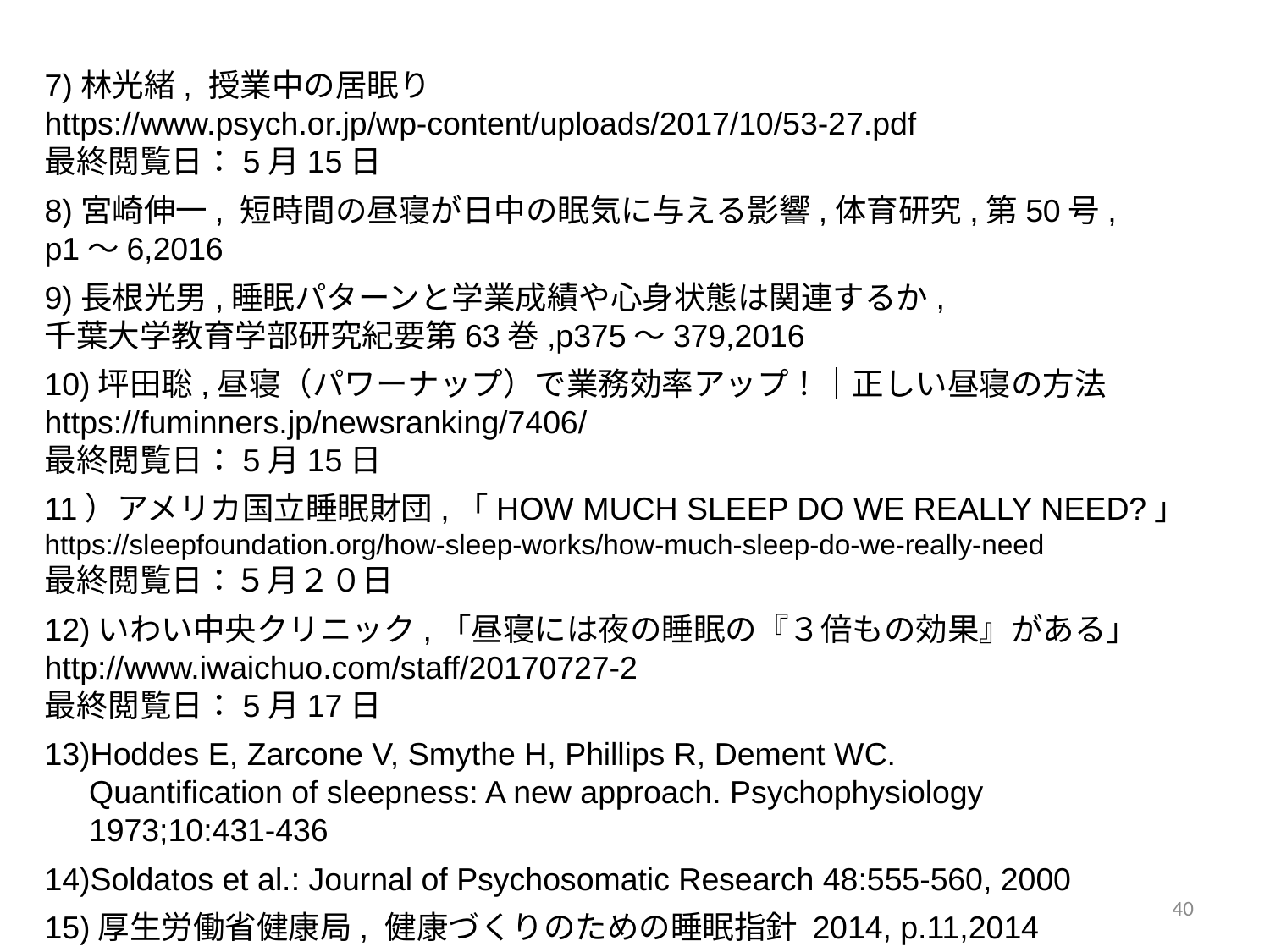

7)林光緒, 授業中の居眠り
https://www.psych.or.jp/wp-content/uploads/2017/10/53-27.pdf
最終閲覧日：5月15日

8)宮崎伸一, 短時間の昼寝が日中の眠気に与える影響,体育研究,第50号,
p1〜6,2016

9)長根光男,睡眠パターンと学業成績や心身状態は関連するか,
千葉大学教育学部研究紀要第63巻,p375〜379,2016

10)坪田聡,昼寝（パワーナップ）で業務効率アップ！｜正しい昼寝の方法
https://fuminners.jp/newsranking/7406/
最終閲覧日：5月15日

11）アメリカ国立睡眠財団,「HOW MUCH SLEEP DO WE REALLY NEED?」
https://sleepfoundation.org/how-sleep-works/how-much-sleep-do-we-really-need
最終閲覧日：５月２０日

12)いわい中央クリニック,「昼寝には夜の睡眠の『３倍もの効果』がある」
http://www.iwaichuo.com/staff/20170727-2
最終閲覧日：5月17日

13)Hoddes E, Zarcone V, Smythe H, Phillips R, Dement WC.
     Quantification of sleepness: A new approach. Psychophysiology
     1973;10:431-436

14)Soldatos et al.: Journal of Psychosomatic Research 48:555-560, 2000

15)厚生労働省健康局, 健康づくりのための睡眠指針 2014, p.11,2014

40